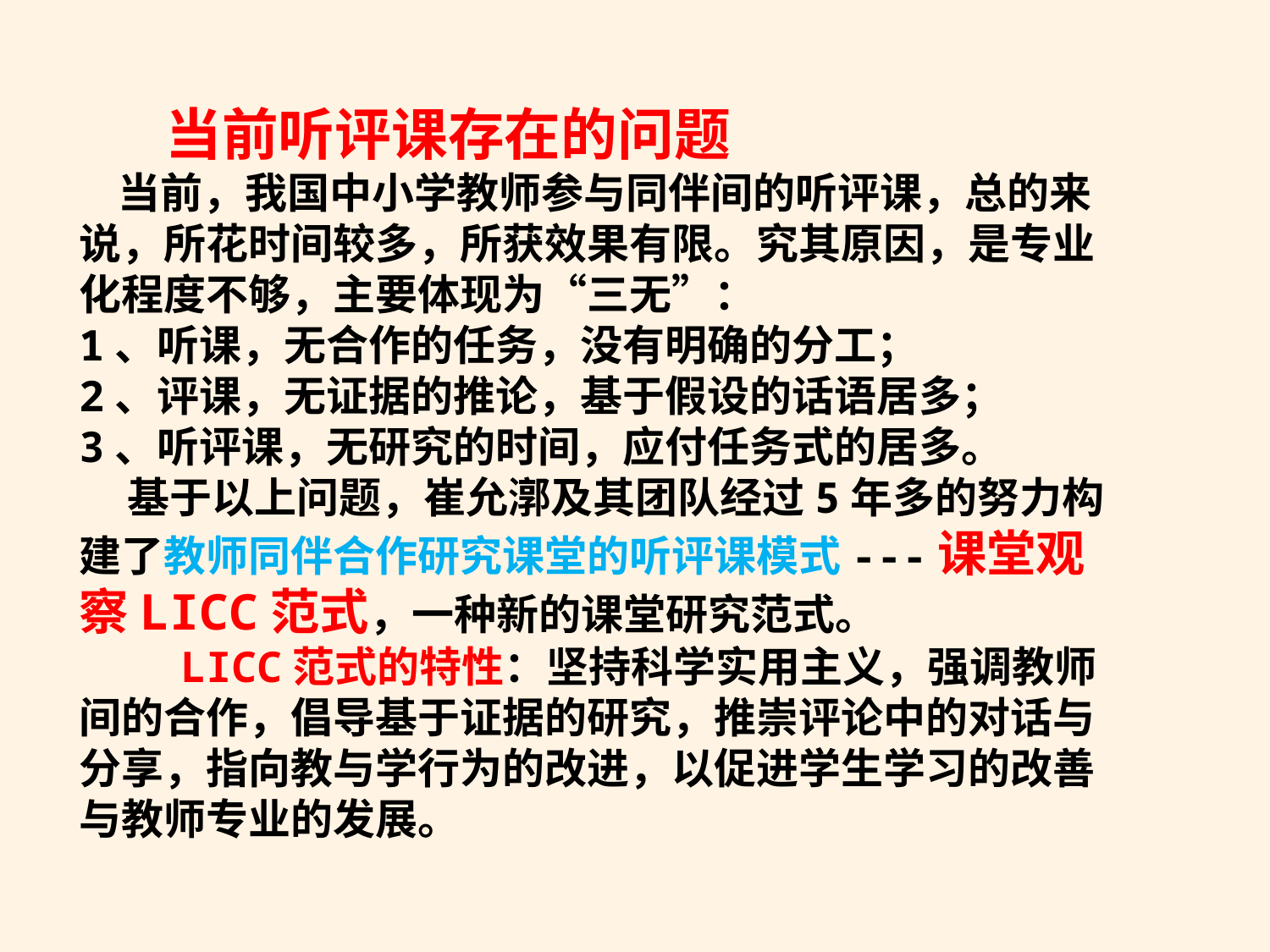

当前听评课存在的问题
   当前，我国中小学教师参与同伴间的听评课，总的来说，所花时间较多，所获效果有限。究其原因，是专业化程度不够，主要体现为“三无”：
1、听课，无合作的任务，没有明确的分工；
2、评课，无证据的推论，基于假设的话语居多；
3、听评课，无研究的时间，应付任务式的居多。
    基于以上问题，崔允漷及其团队经过5年多的努力构建了教师同伴合作研究课堂的听评课模式---课堂观察LICC范式，一种新的课堂研究范式。
    LICC范式的特性：坚持科学实用主义，强调教师间的合作，倡导基于证据的研究，推崇评论中的对话与分享，指向教与学行为的改进，以促进学生学习的改善与教师专业的发展。